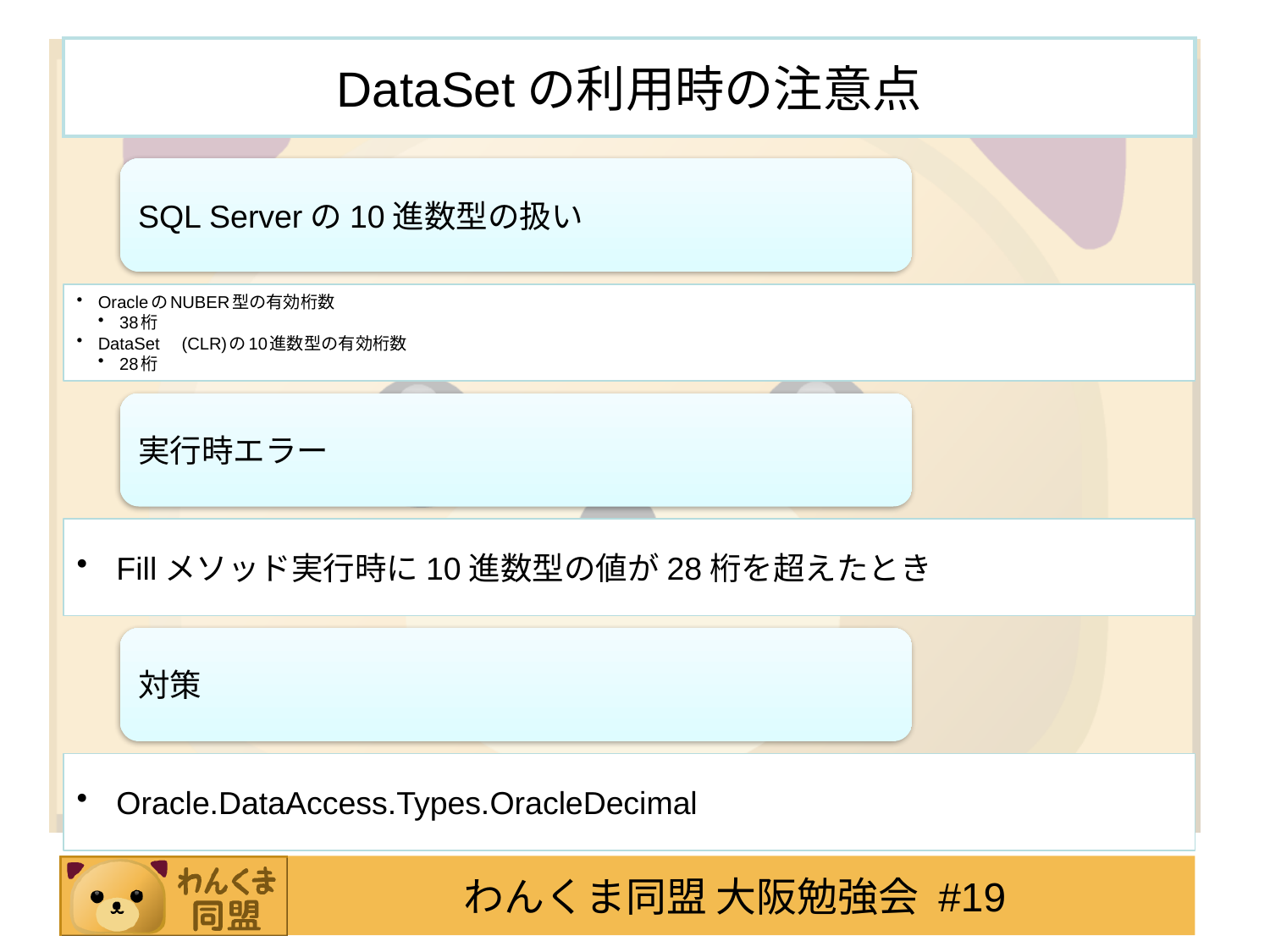

# DataSetの利用時の注意点
SQL Serverの10進数型の扱い
OracleのNUBER型の有効桁数
38桁
DataSet　(CLR)の10進数型の有効桁数
28桁
実行時エラー
Fillメソッド実行時に10進数型の値が28桁を超えたとき
対策
Oracle.DataAccess.Types.OracleDecimal